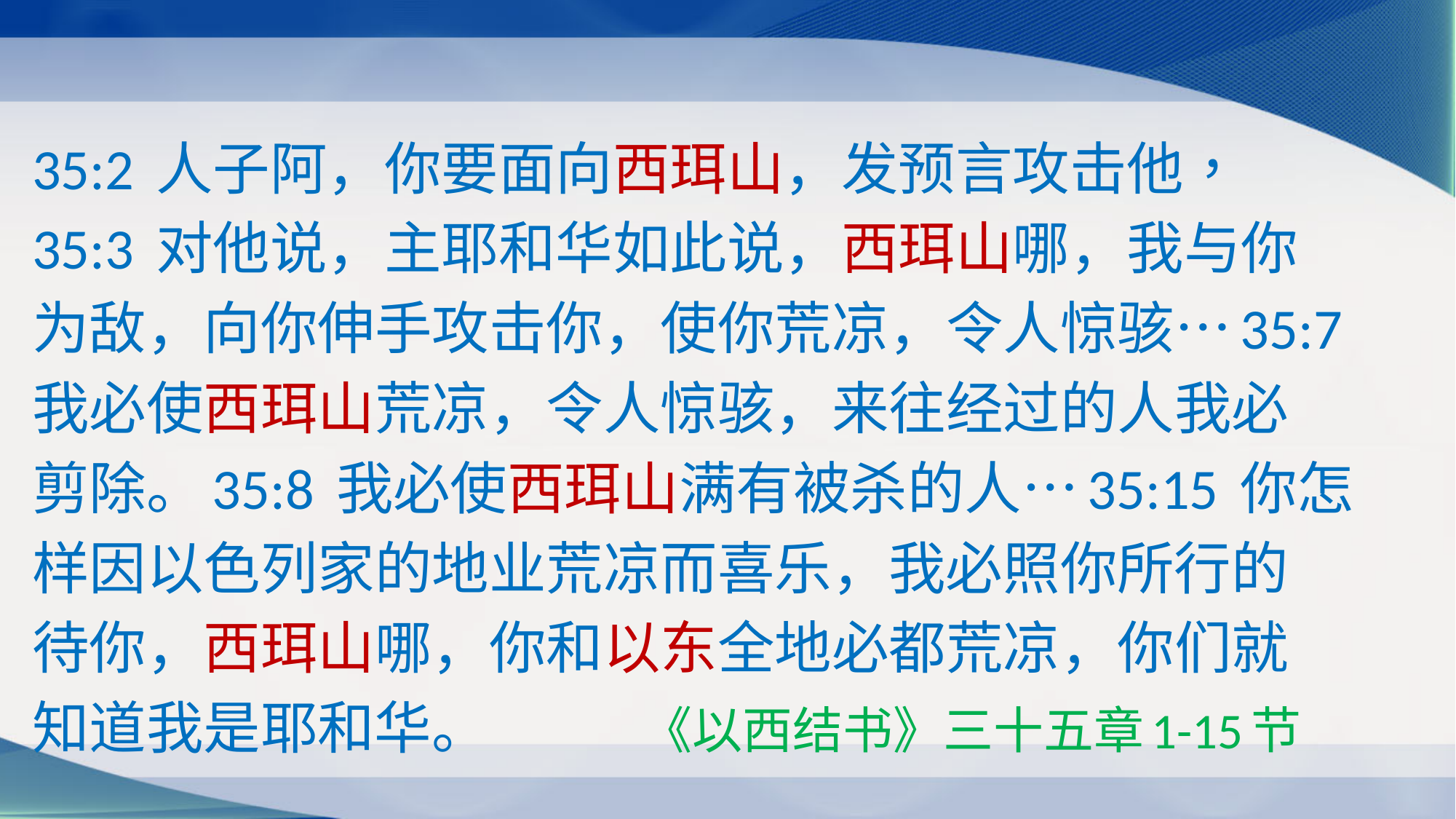

35:2 人子阿，你要面向西珥山，发预言攻击他，
35:3 对他说，主耶和华如此说，西珥山哪，我与你
为敌，向你伸手攻击你，使你荒凉，令人惊骇…35:7
我必使西珥山荒凉，令人惊骇，来往经过的人我必
剪除。35:8 我必使西珥山满有被杀的人…35:15 你怎
样因以色列家的地业荒凉而喜乐，我必照你所行的
待你，西珥山哪，你和以东全地必都荒凉，你们就
知道我是耶和华。            《以西结书》三十五章1-15节